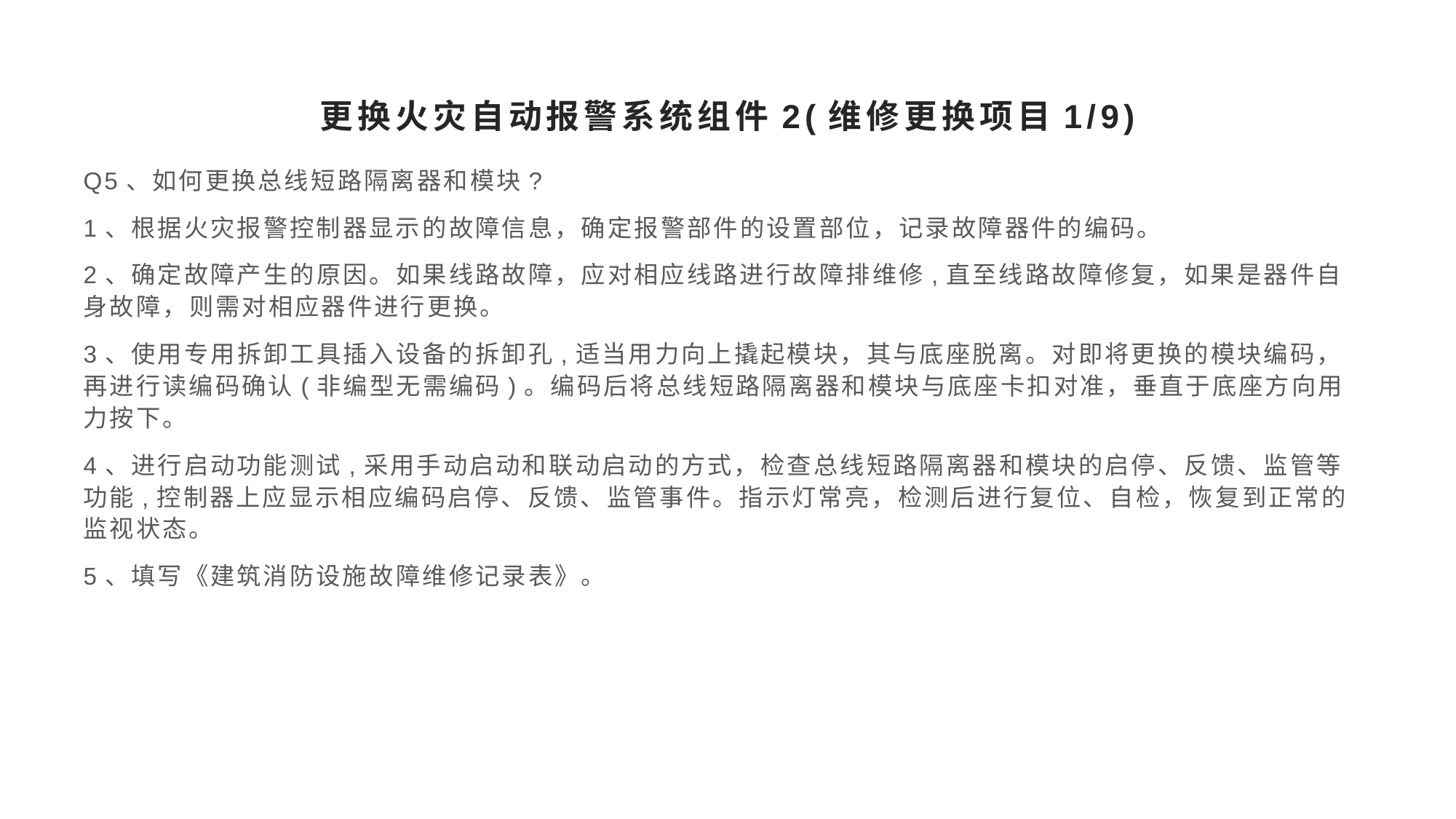

# 更换火灾自动报警系统组件2(维修更换项目1/9)
Q5、如何更换总线短路隔离器和模块?
1、根据火灾报警控制器显示的故障信息，确定报警部件的设置部位，记录故障器件的编码。
2、确定故障产生的原因。如果线路故障，应对相应线路进行故障排维修,直至线路故障修复，如果是器件自身故障，则需对相应器件进行更换。
3、使用专用拆卸工具插入设备的拆卸孔,适当用力向上撬起模块，其与底座脱离。对即将更换的模块编码，再进行读编码确认(非编型无需编码)。编码后将总线短路隔离器和模块与底座卡扣对准，垂直于底座方向用力按下。
4、进行启动功能测试,采用手动启动和联动启动的方式，检查总线短路隔离器和模块的启停、反馈、监管等功能,控制器上应显示相应编码启停、反馈、监管事件。指示灯常亮，检测后进行复位、自检，恢复到正常的监视状态。
5、填写《建筑消防设施故障维修记录表》。
15